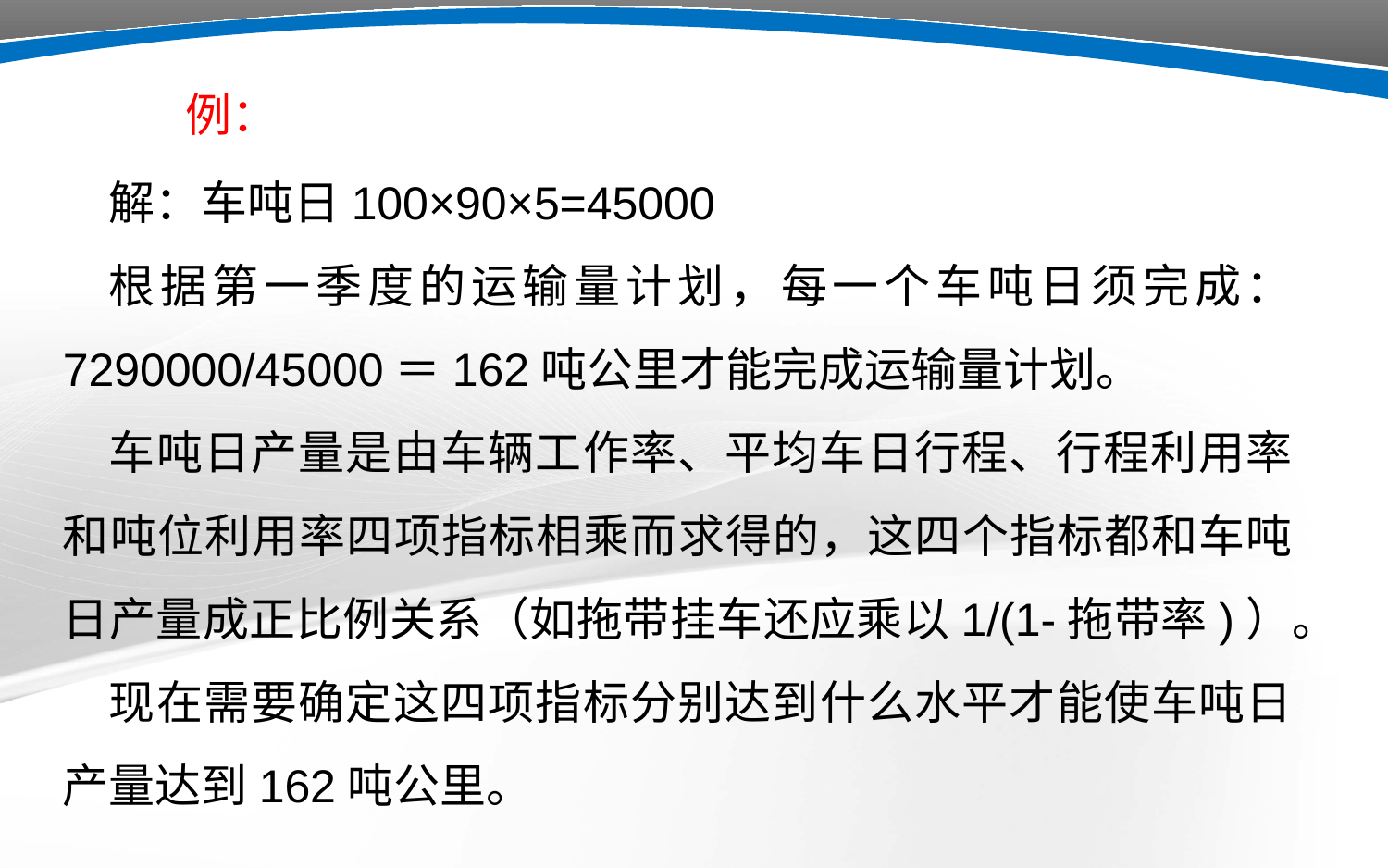

例：
解：车吨日100×90×5=45000
根据第一季度的运输量计划，每一个车吨日须完成： 7290000/45000＝162吨公里才能完成运输量计划。
车吨日产量是由车辆工作率、平均车日行程、行程利用率和吨位利用率四项指标相乘而求得的，这四个指标都和车吨日产量成正比例关系（如拖带挂车还应乘以1/(1-拖带率)）。
现在需要确定这四项指标分别达到什么水平才能使车吨日产量达到162吨公里。